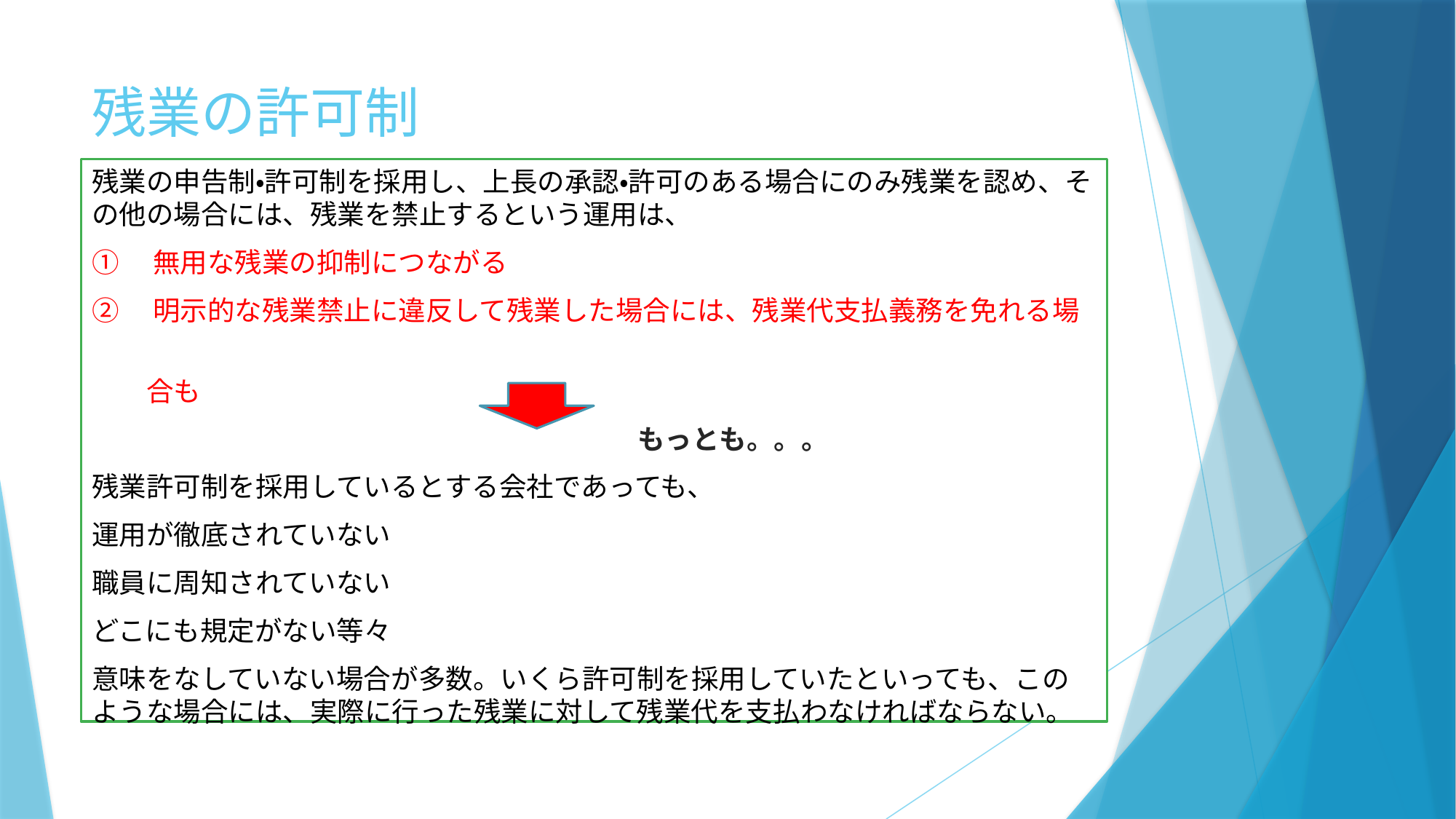

# 残業の許可制
残業の申告制・許可制を採用し、上長の承認・許可のある場合にのみ残業を認め、その他の場合には、残業を禁止するという運用は、
①　無用な残業の抑制につながる
②　明示的な残業禁止に違反して残業した場合には、残業代支払義務を免れる場
　　合も
　　　　　　　　　　　　　　　　　　　　もっとも。。。
残業許可制を採用しているとする会社であっても、
運用が徹底されていない
職員に周知されていない
どこにも規定がない等々
意味をなしていない場合が多数。いくら許可制を採用していたといっても、このような場合には、実際に行った残業に対して残業代を支払わなければならない。